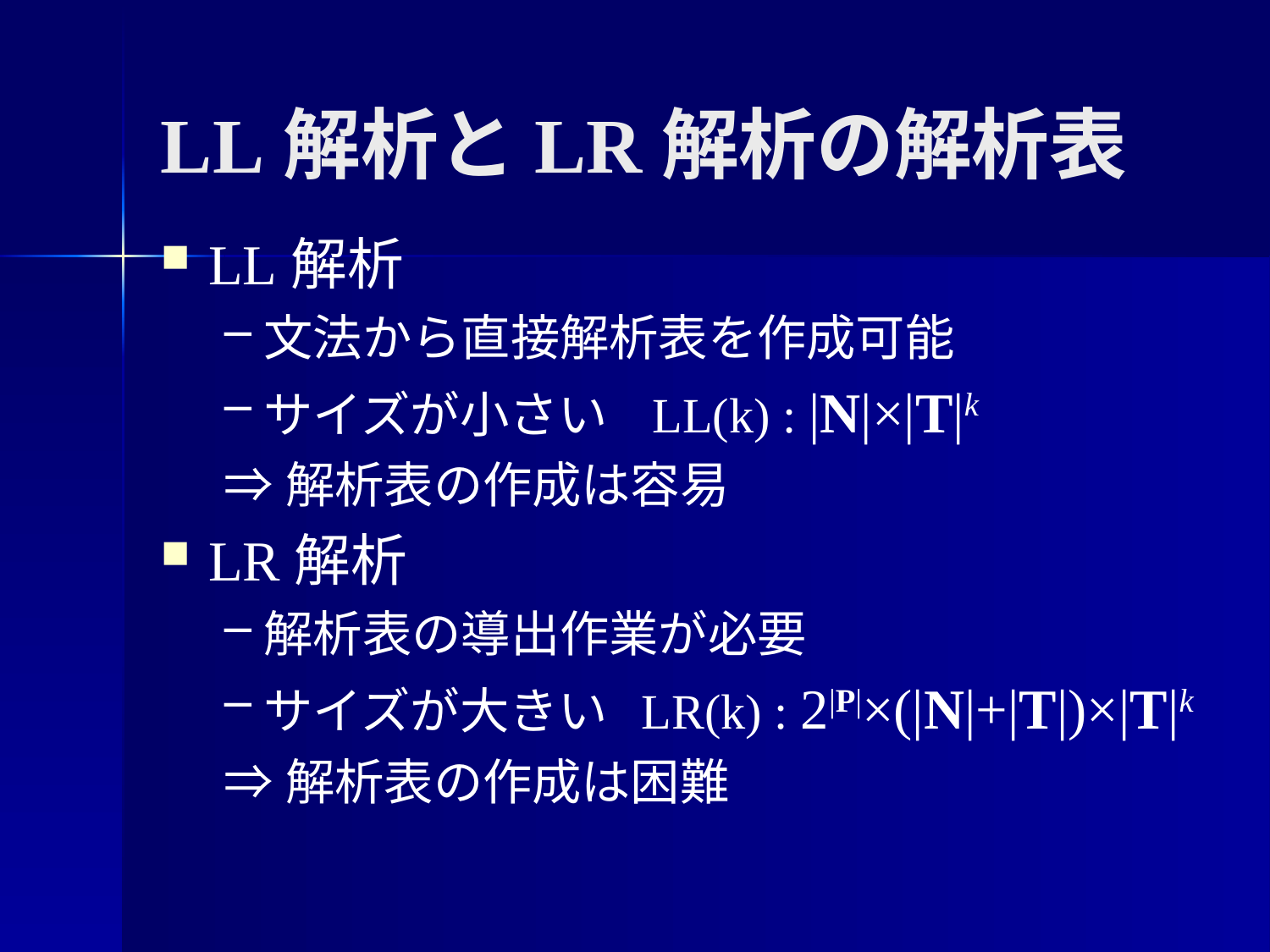

# LL解析とLR解析の解析表
LL解析
文法から直接解析表を作成可能
サイズが小さい   LL(k) : |N|×|T|k
⇒解析表の作成は容易
LR解析
解析表の導出作業が必要
サイズが大きい  LR(k) : 2|P|×(|N|+|T|)×|T|k
⇒解析表の作成は困難